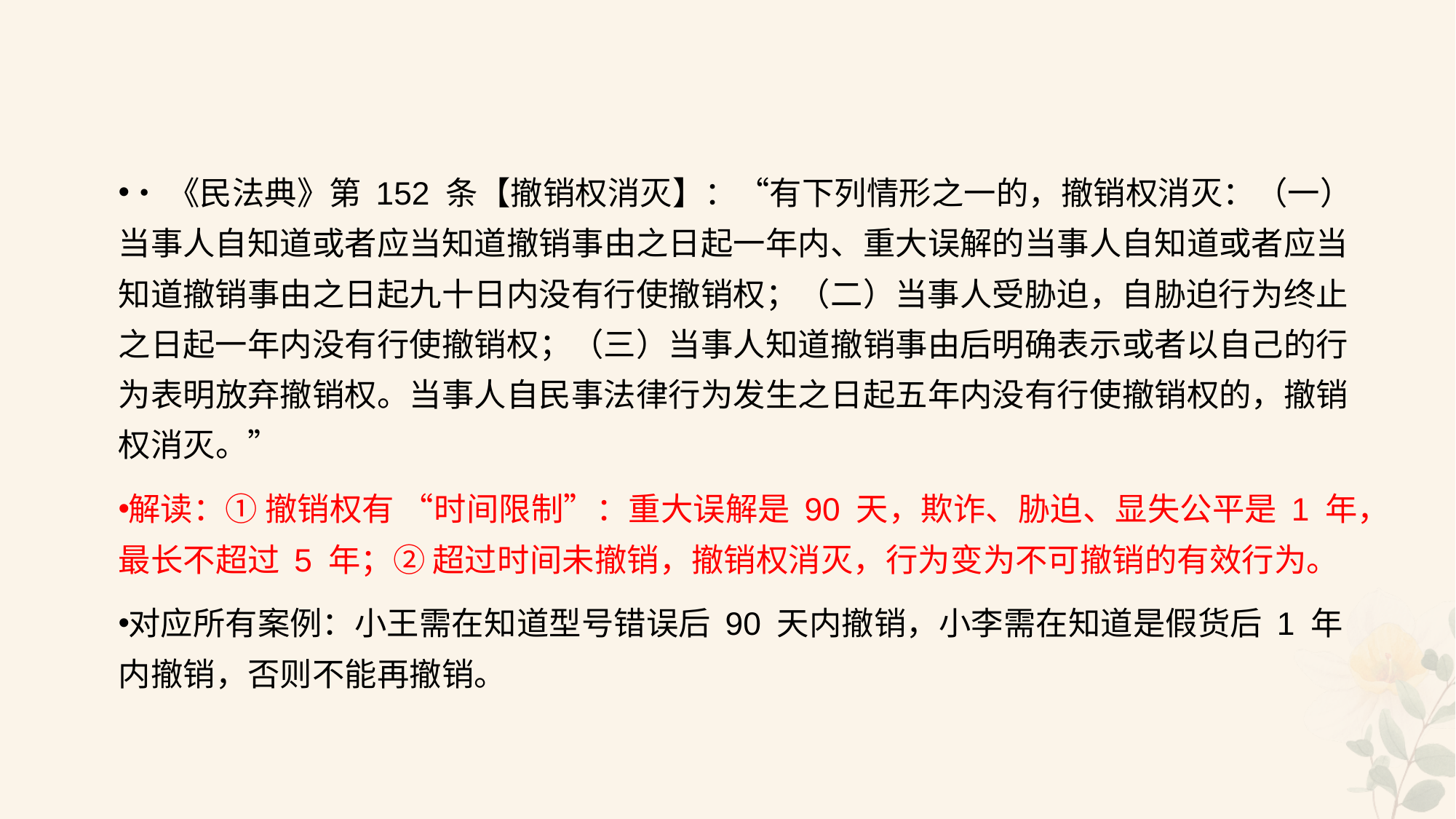

#
•《民法典》第 152 条【撤销权消灭】：“有下列情形之一的，撤销权消灭：（一）当事人自知道或者应当知道撤销事由之日起一年内、重大误解的当事人自知道或者应当知道撤销事由之日起九十日内没有行使撤销权；（二）当事人受胁迫，自胁迫行为终止之日起一年内没有行使撤销权；（三）当事人知道撤销事由后明确表示或者以自己的行为表明放弃撤销权。当事人自民事法律行为发生之日起五年内没有行使撤销权的，撤销权消灭。”
解读：① 撤销权有 “时间限制”：重大误解是 90 天，欺诈、胁迫、显失公平是 1 年，最长不超过 5 年；② 超过时间未撤销，撤销权消灭，行为变为不可撤销的有效行为。
对应所有案例：小王需在知道型号错误后 90 天内撤销，小李需在知道是假货后 1 年内撤销，否则不能再撤销。